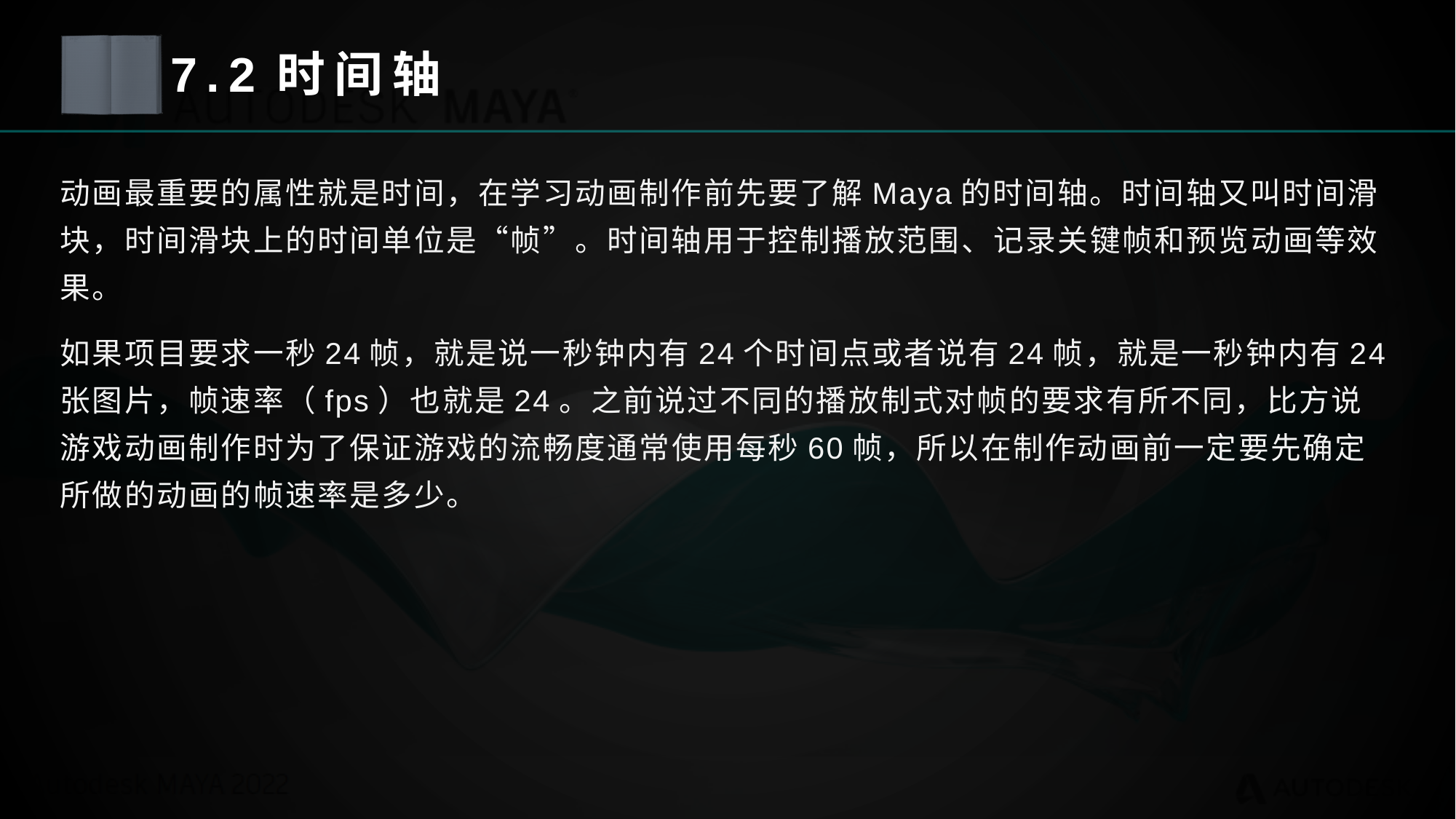

7.2时间轴
动画最重要的属性就是时间，在学习动画制作前先要了解Maya的时间轴。时间轴又叫时间滑块，时间滑块上的时间单位是“帧”。时间轴用于控制播放范围、记录关键帧和预览动画等效果。
如果项目要求一秒24帧，就是说一秒钟内有24个时间点或者说有24帧，就是一秒钟内有24张图片，帧速率（fps）也就是24。之前说过不同的播放制式对帧的要求有所不同，比方说游戏动画制作时为了保证游戏的流畅度通常使用每秒60帧，所以在制作动画前一定要先确定所做的动画的帧速率是多少。